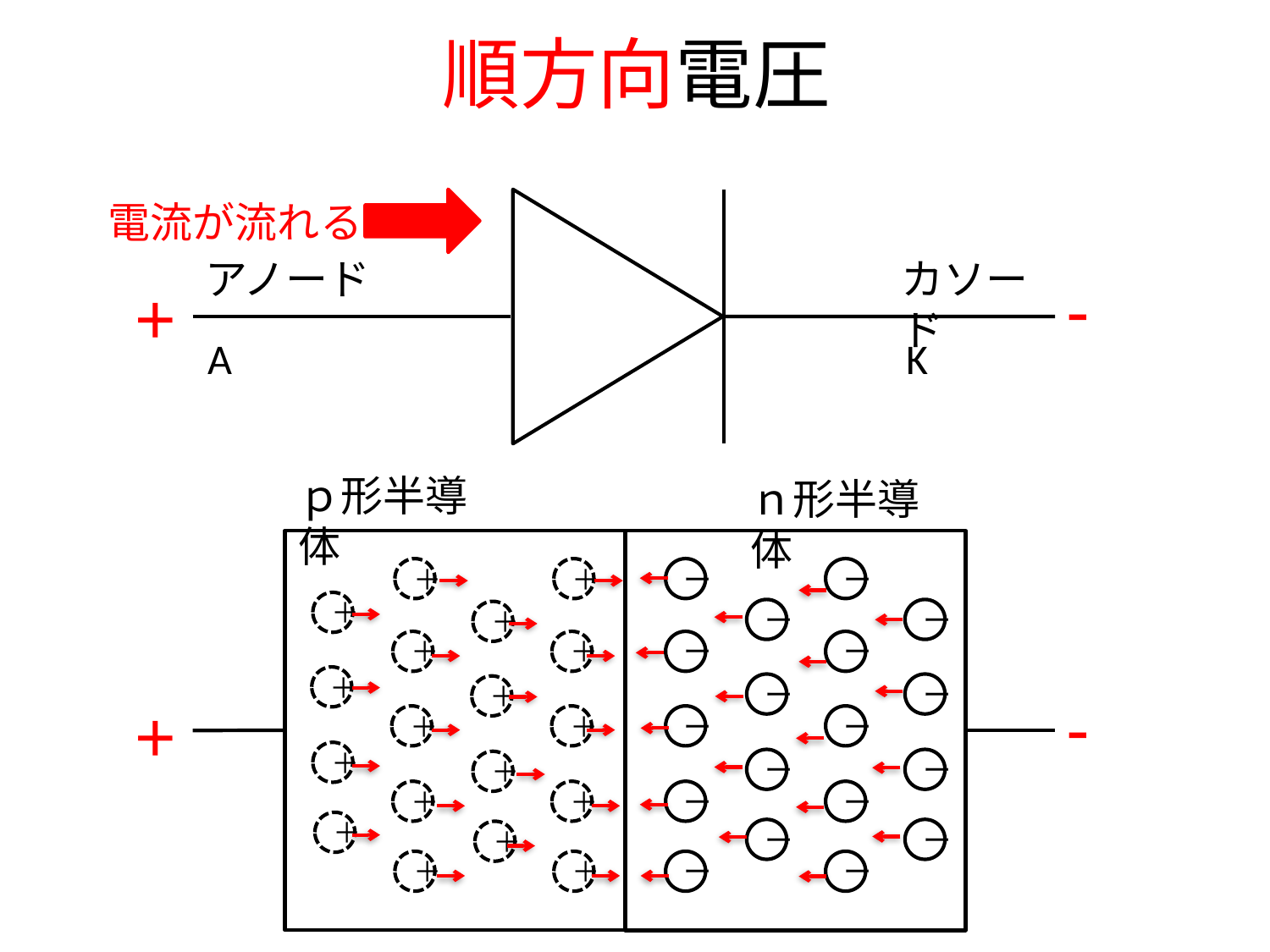

# 順方向電圧
電流が流れる

カソード
アノード
-
+
A
K
ｐ形半導体
ｎ形半導体

ー
ー
＋
＋
＋
ー
ー
＋
＋
＋
ー
ー
＋
ー
ー
＋
-
+
＋
＋
ー
ー
＋
ー
ー
＋
＋
＋
ー
ー
＋
ー
ー
＋
＋
＋
ー
ー